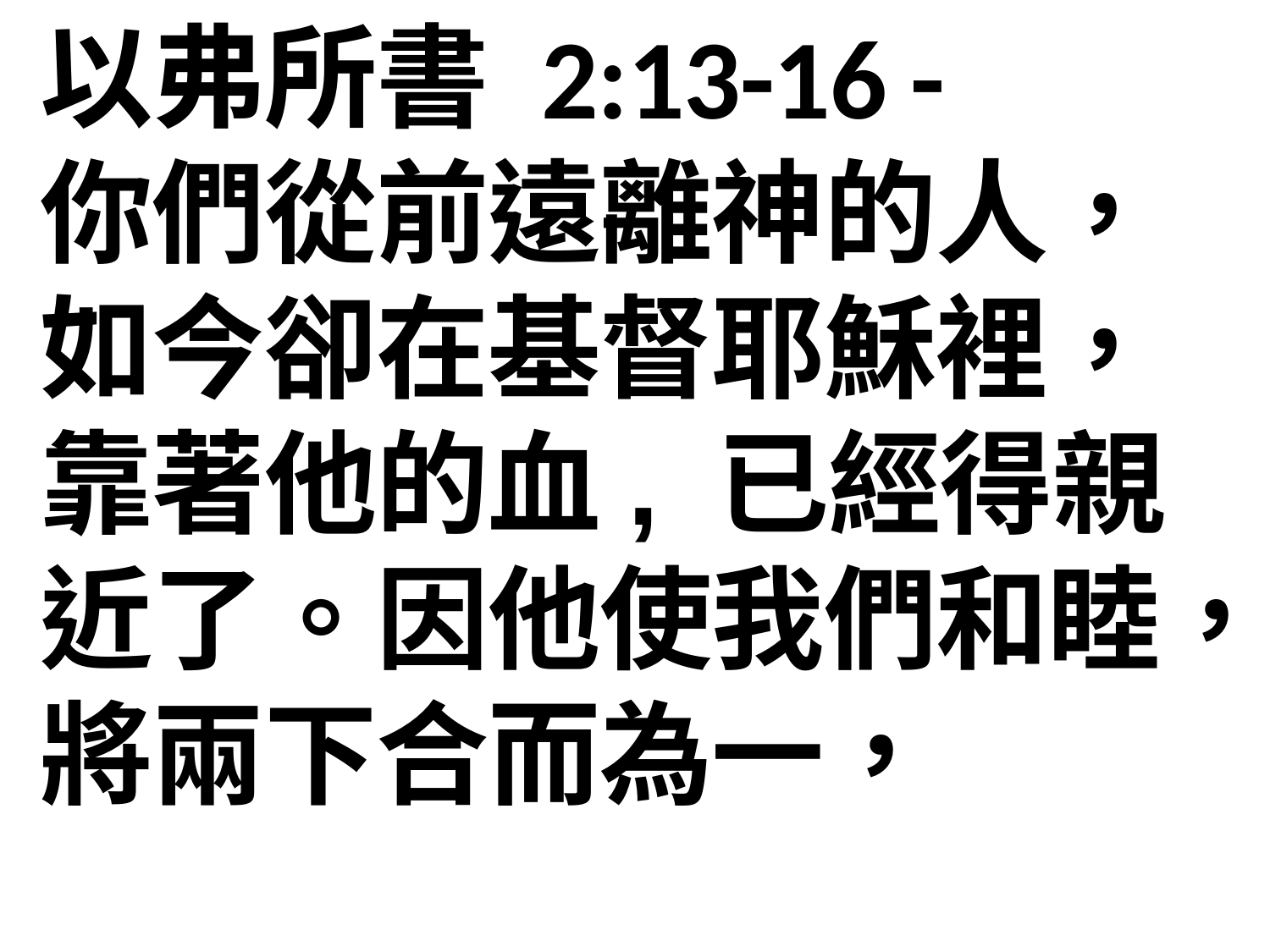

以弗所書 2:13-16 -
你們從前遠離神的人，如今卻在基督耶穌裡，靠著他的血, 已經得親近了。因他使我們和睦，將兩下合而為一，

拆毀了中間隔斷的牆,而且以自己的身體廢掉冤仇,就是那記在律法上的規條,為要將兩下藉著自己造成一個新人,如此便成就了和睦。